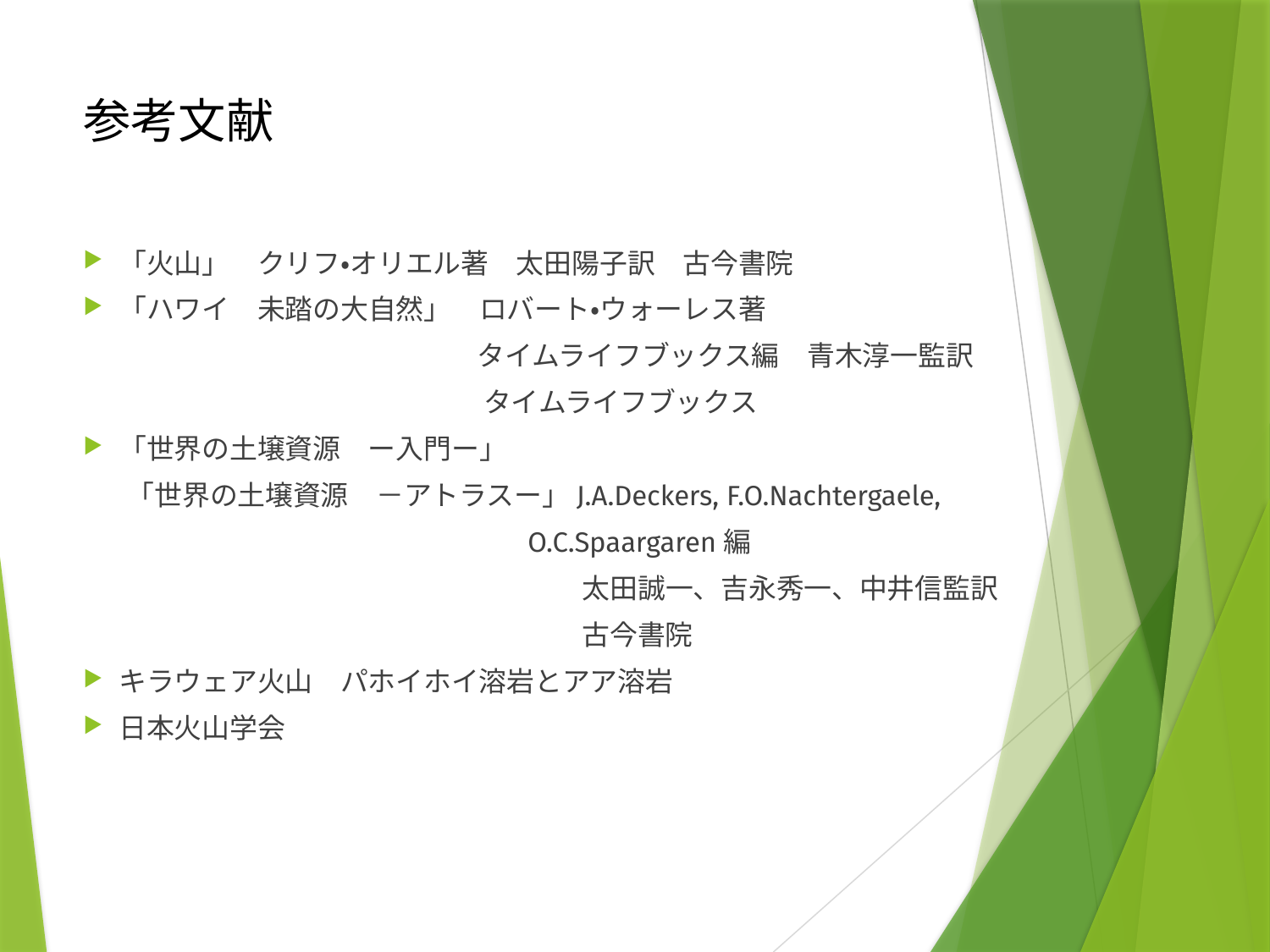

# 参考文献
「火山」　クリフ・オリエル著　太田陽子訳　古今書院
「ハワイ　未踏の大自然」　ロバート・ウォーレス著
　　　　　　　　　　　　　　 タイムライフブックス編　青木淳一監訳
　　　　　　　　　　　　　　  タイムライフブックス
「世界の土壌資源　ー入門ー」
      「世界の土壌資源　－アトラスー」J.A.Deckers, F.O.Nachtergaele,
                                                            O.C.Spaargaren編
　　　　　　　　　　　　　　　　　　太田誠一、吉永秀一、中井信監訳
　　　　　　　　　　　　　　　　　　古今書院
キラウェア火山　パホイホイ溶岩とアア溶岩
日本火山学会